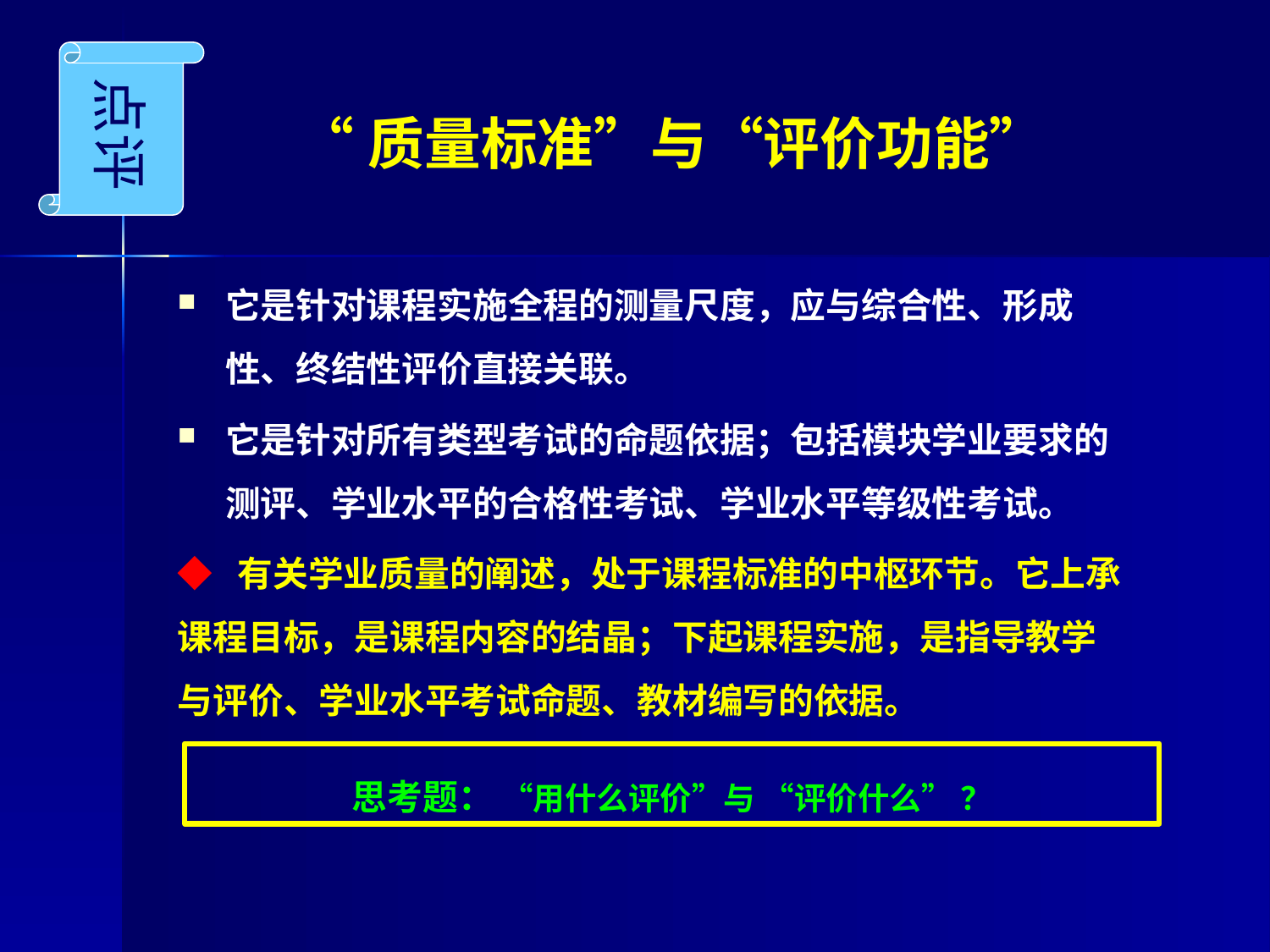

点评
# “质量标准”与“评价功能”
它是针对课程实施全程的测量尺度，应与综合性、形成性、终结性评价直接关联。
它是针对所有类型考试的命题依据；包括模块学业要求的测评、学业水平的合格性考试、学业水平等级性考试。
◆  有关学业质量的阐述，处于课程标准的中枢环节。它上承课程目标，是课程内容的结晶；下起课程实施，是指导教学与评价、学业水平考试命题、教材编写的依据。

思考题： “用什么评价”与 “评价什么” ？